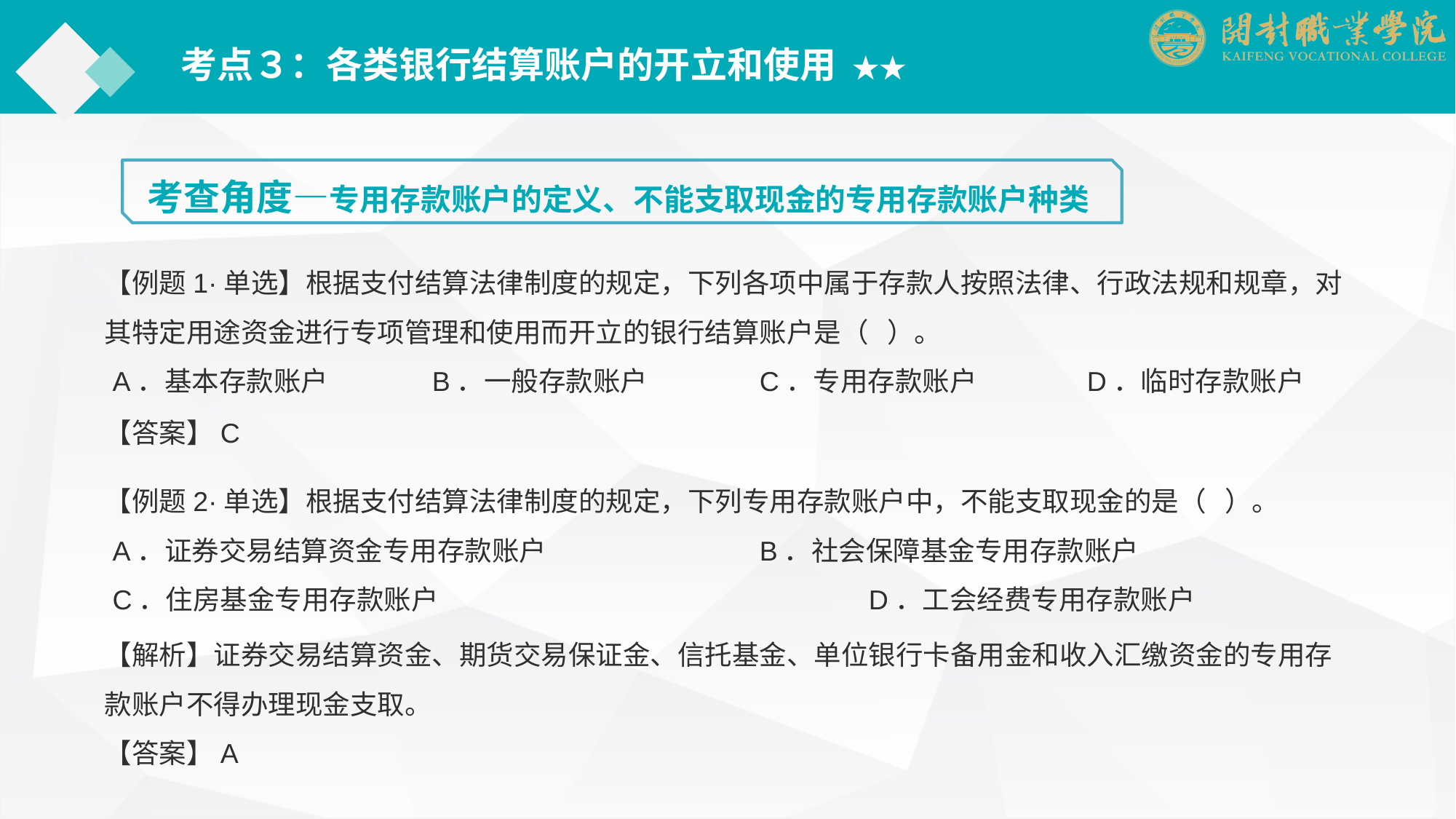

考点３：各类银行结算账户的开立和使用  ★★

考查角度—专用存款账户的定义、不能支取现金的专用存款账户种类
【例题1·单选】根据支付结算法律制度的规定，下列各项中属于存款人按照法律、行政法规和规章，对其特定用途资金进行专项管理和使用而开立的银行结算账户是（   ）。
 A．基本存款账户	B．一般存款账户		C．专用存款账户		D．临时存款账户
【答案】C
【例题2·单选】根据支付结算法律制度的规定，下列专用存款账户中，不能支取现金的是（   ）。
 A．证券交易结算资金专用存款账户		B．社会保障基金专用存款账户
 C．住房基金专用存款账户				D．工会经费专用存款账户
【解析】证券交易结算资金、期货交易保证金、信托基金、单位银行卡备用金和收入汇缴资金的专用存款账户不得办理现金支取。
【答案】A